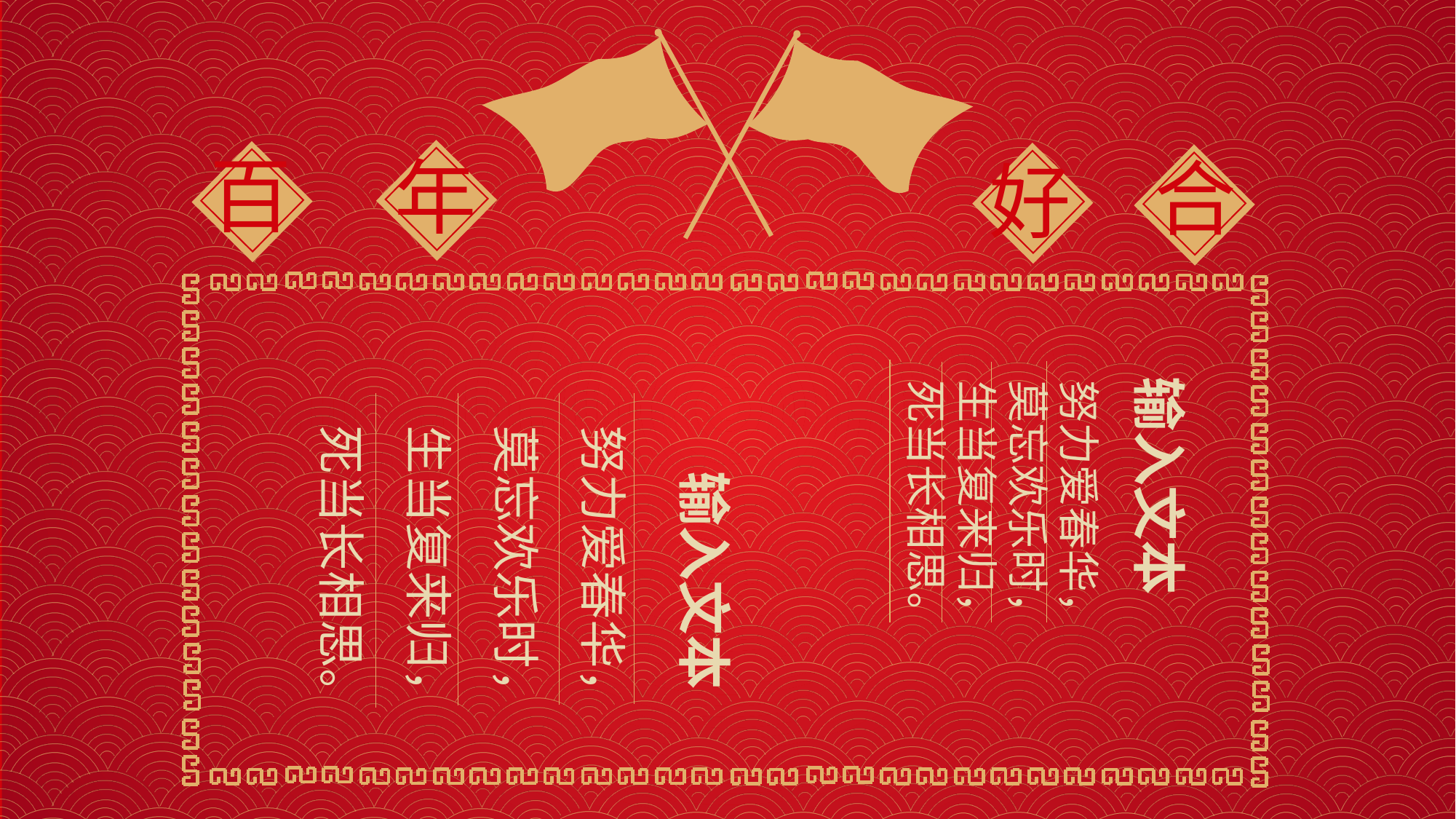

百
年
合
好

输入文本
努力爱春华，
莫忘欢乐时，
生当复来归，
死当长相思。
努力爱春华，
莫忘欢乐时，
生当复来归，
死当长相思。
输入文本